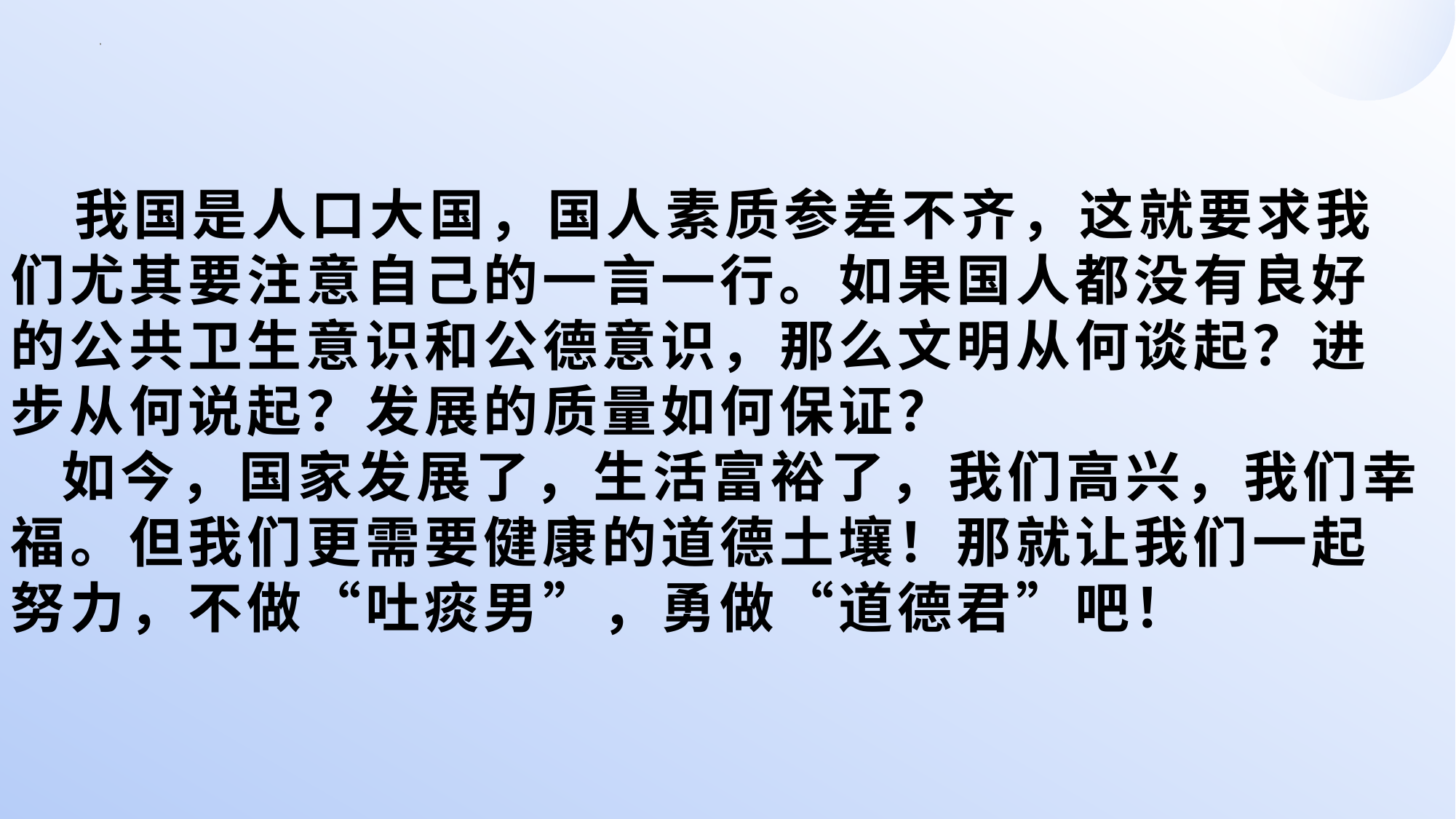

我国是人口大国，国人素质参差不齐，这就要求我们尤其要注意自己的一言一行。如果国人都没有良好的公共卫生意识和公德意识，那么文明从何谈起？进步从何说起？发展的质量如何保证？
   如今，国家发展了，生活富裕了，我们高兴，我们幸福。但我们更需要健康的道德土壤！那就让我们一起努力，不做“吐痰男”，勇做“道德君”吧！